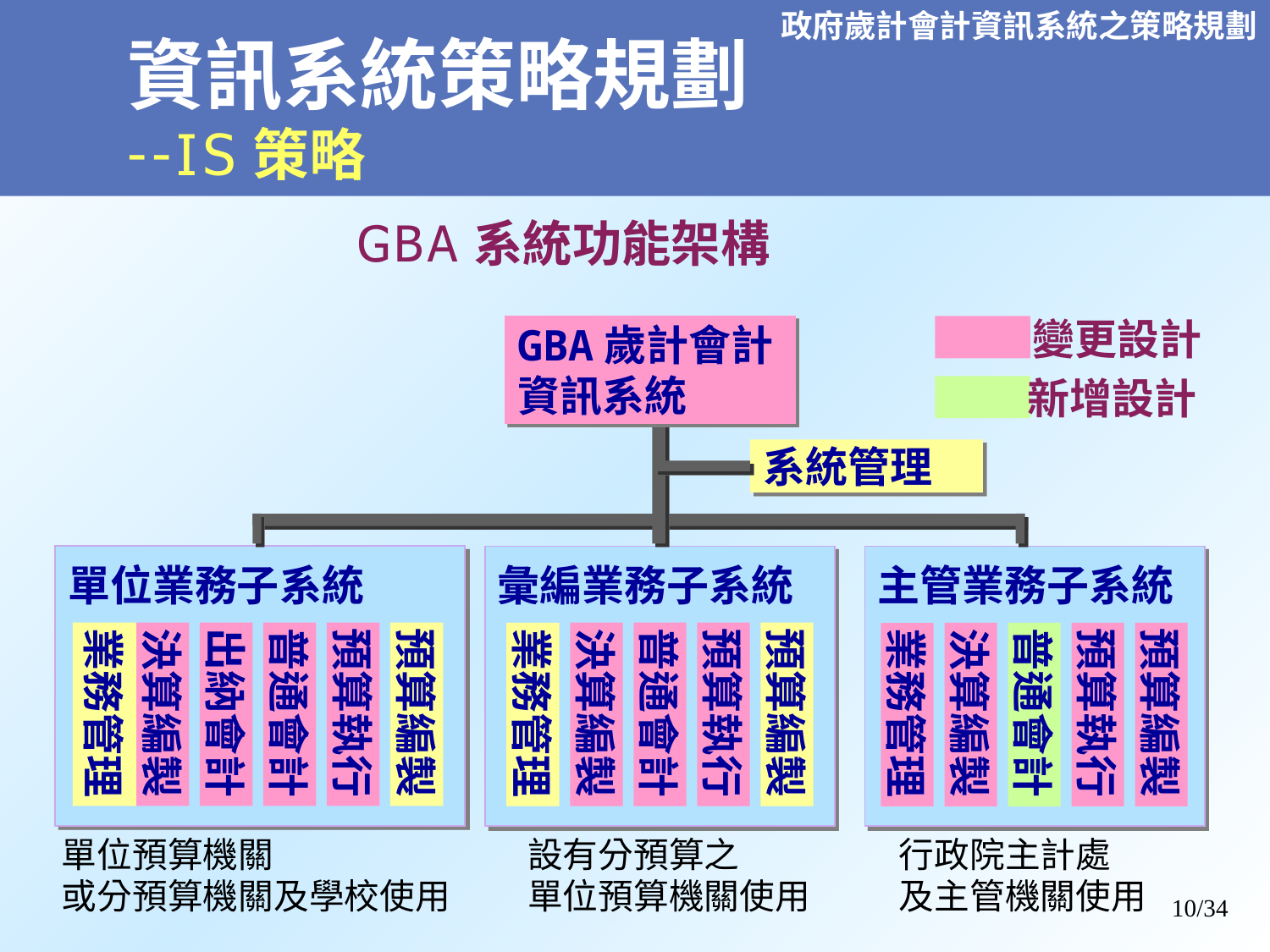

# 資訊系統策略規劃 --IS策略
GBA系統功能架構
變更設計
GBA歲計會計
資訊系統

新增設計

系統管理

單位業務子系統

彙編業務子系統

主管業務子系統

業務管理
決算編製
出納會計
普通會計
預算執行
預算編製
決算編製
普通會計
預算執行
預算編製
業務管理
決算編製
普通會計
預算執行
預算編製
業務管理
單位預算機關
或分預算機關及學校使用
設有分預算之
單位預算機關使用
行政院主計處
及主管機關使用
10/34